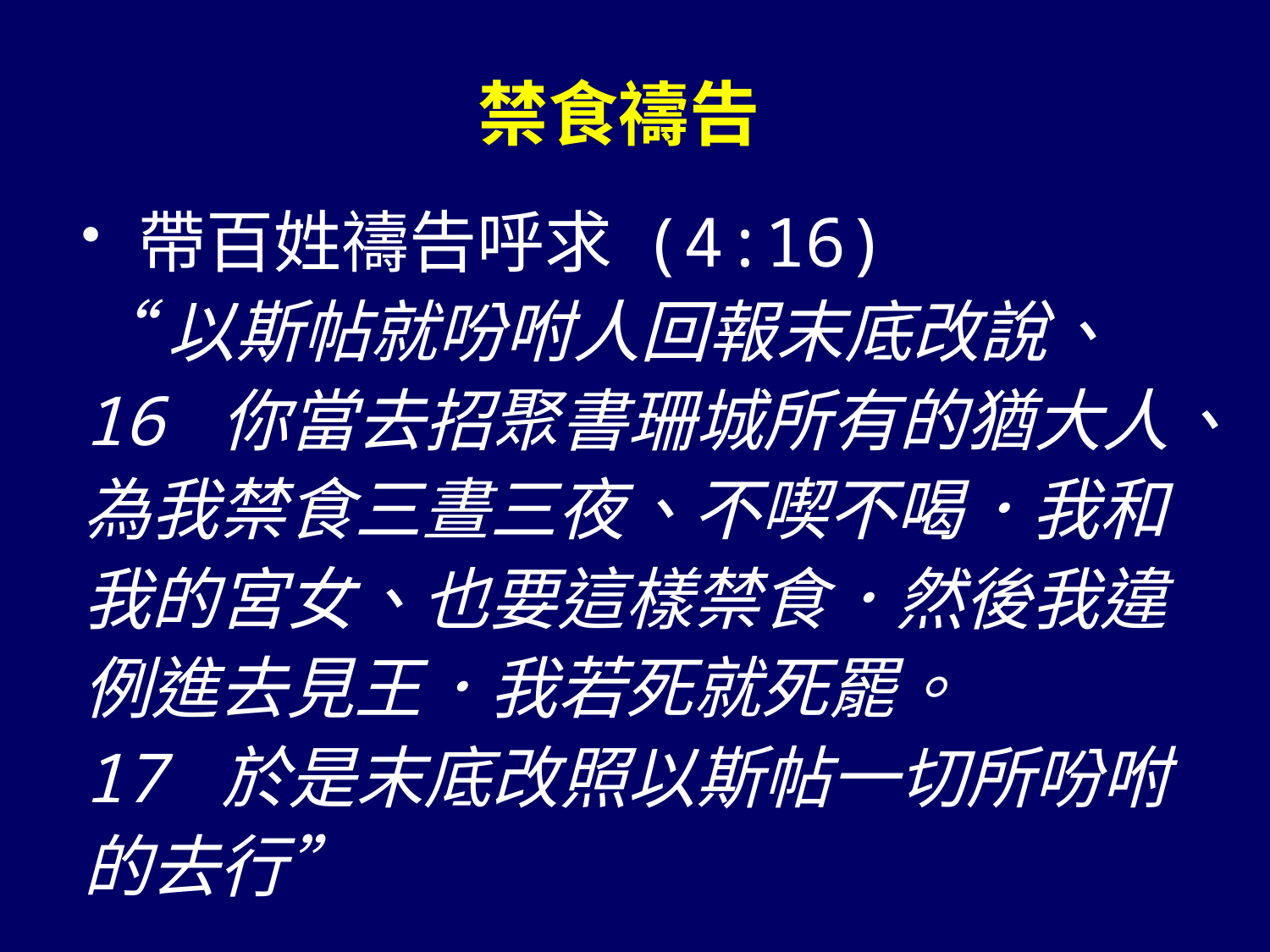

禁食禱告
帶百姓禱告呼求 (4:16)
“以斯帖就吩咐人回報末底改說、
16 你當去招聚書珊城所有的猶大人、為我禁食三晝三夜、不喫不喝．我和我的宮女、也要這樣禁食．然後我違例進去見王．我若死就死罷。
17 於是末底改照以斯帖一切所吩咐的去行”